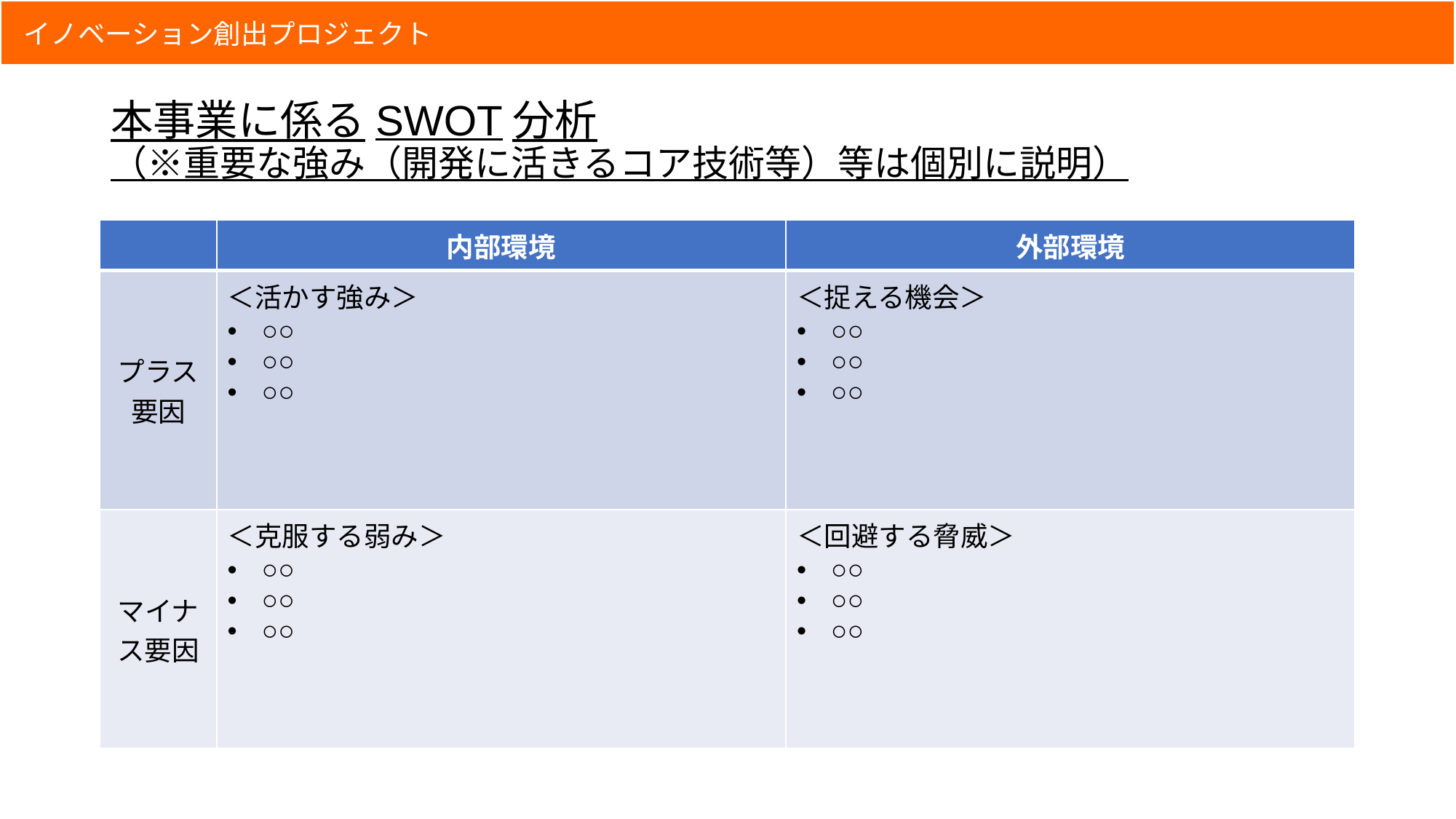

# 本事業に係るSWOT分析 （※重要な強み（開発に活きるコア技術等）等は個別に説明）
|  | 内部環境 | 外部環境 |
| --- | --- | --- |
| プラス要因 | ＜活かす強み＞ ○○ ○○ ○○ | ＜捉える機会＞ ○○ ○○ ○○ |
| マイナス要因 | ＜克服する弱み＞ ○○ ○○ ○○ | ＜回避する脅威＞ ○○ ○○ ○○ |